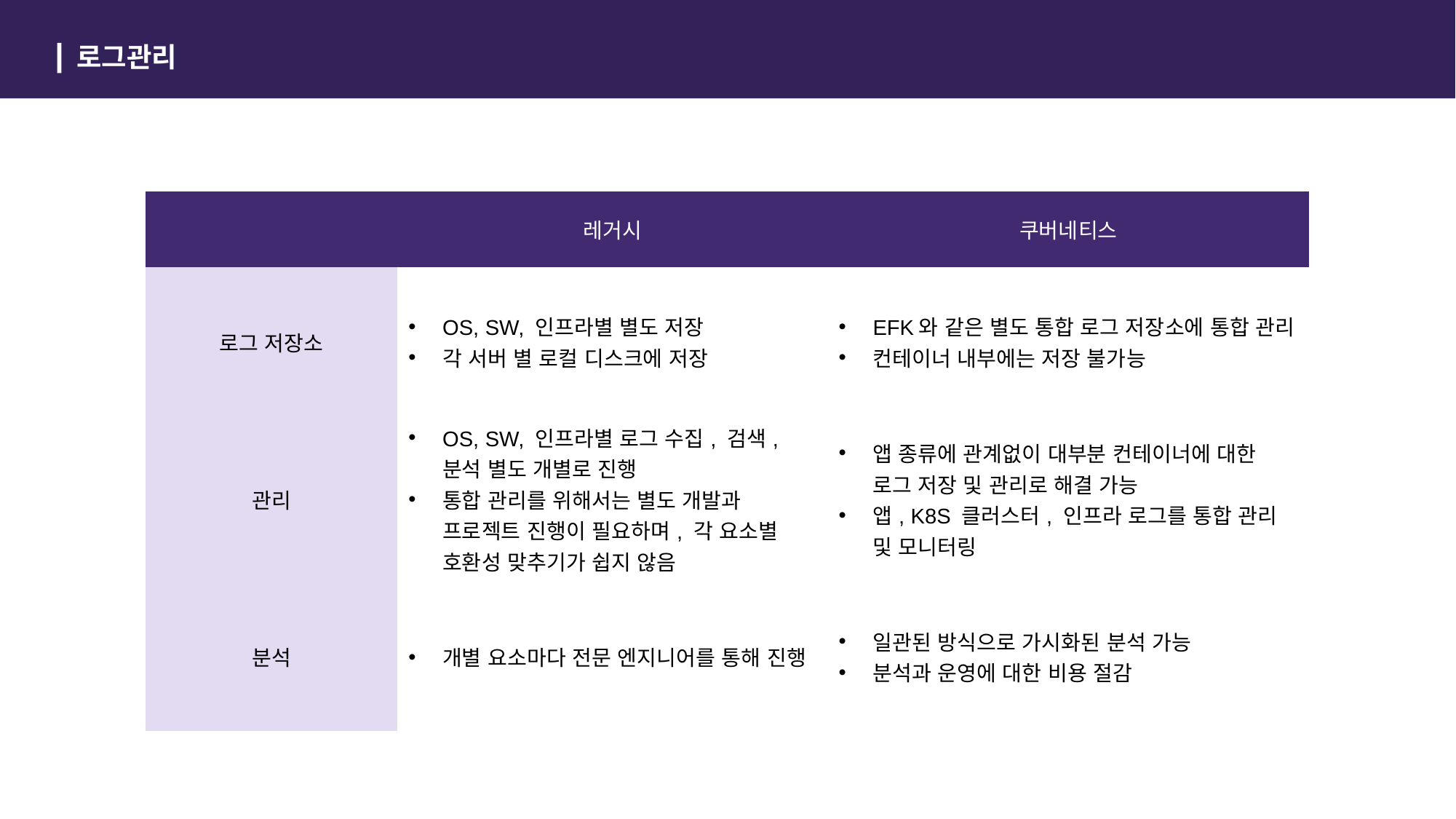

로그관리

|  | 레거시 | 쿠버네티스 |
| --- | --- | --- |
| 로그 저장소 | OS, SW, 인프라별 별도 저장 각 서버 별 로컬 디스크에 저장 | EFK와 같은 별도 통합 로그 저장소에 통합 관리 컨테이너 내부에는 저장 불가능 |
| 관리 | OS, SW, 인프라별 로그 수집, 검색, 분석 별도 개별로 진행 통합 관리를 위해서는 별도 개발과 프로젝트 진행이 필요하며, 각 요소별 호환성 맞추기가 쉽지 않음 | 앱 종류에 관계없이 대부분 컨테이너에 대한 로그 저장 및 관리로 해결 가능 앱, K8S 클러스터, 인프라 로그를 통합 관리 및 모니터링 |
| 분석 | 개별 요소마다 전문 엔지니어를 통해 진행 | 일관된 방식으로 가시화된 분석 가능 분석과 운영에 대한 비용 절감 |